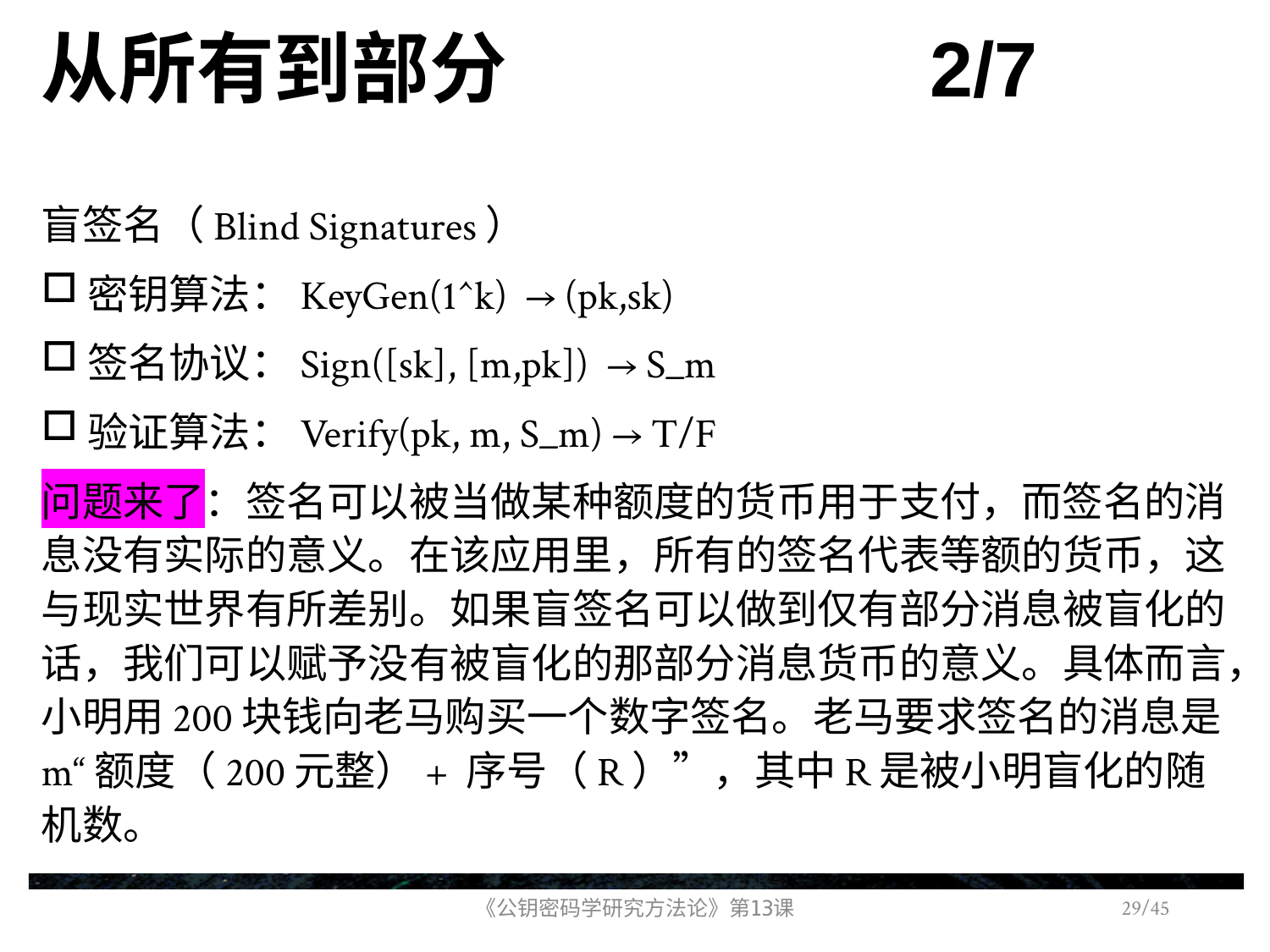

# 从所有到部分                       2/7
盲签名（Blind Signatures）
密钥算法：KeyGen(1^k)  → (pk,sk)
签名协议：Sign([sk], [m,pk])  → S_m
验证算法：Verify(pk, m, S_m) → T/F
问题来了：签名可以被当做某种额度的货币用于支付，而签名的消息没有实际的意义。在该应用里，所有的签名代表等额的货币，这与现实世界有所差别。如果盲签名可以做到仅有部分消息被盲化的话，我们可以赋予没有被盲化的那部分消息货币的意义。具体而言，小明用200块钱向老马购买一个数字签名。老马要求签名的消息是m“额度（200元整）+ 序号（R）”，其中R是被小明盲化的随机数。
《公钥密码学研究方法论》第13课
29/45